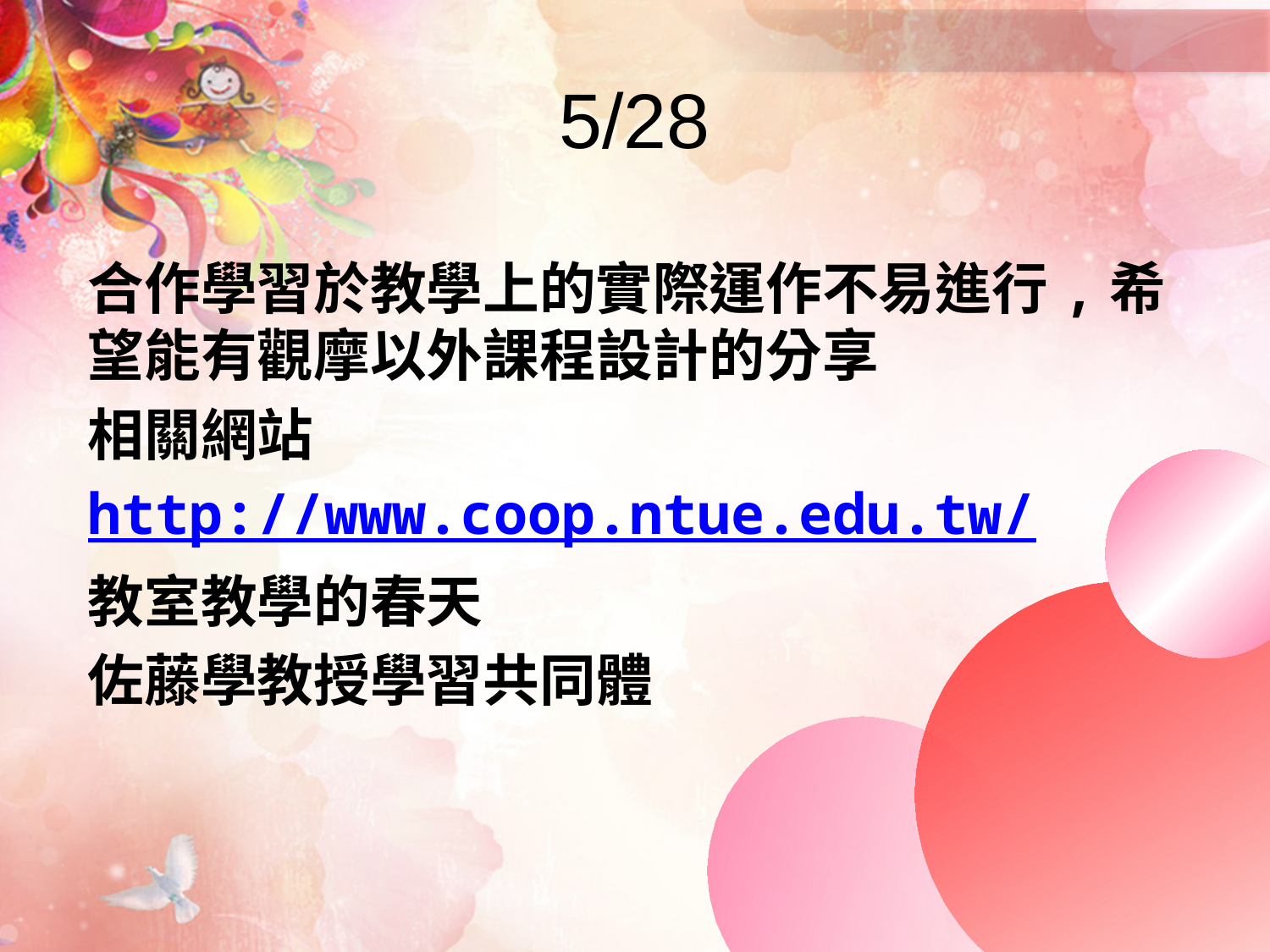

# 5/28
合作學習於教學上的實際運作不易進行,希望能有觀摩以外課程設計的分享
相關網站
http://www.coop.ntue.edu.tw/
教室教學的春天
佐藤學教授學習共同體